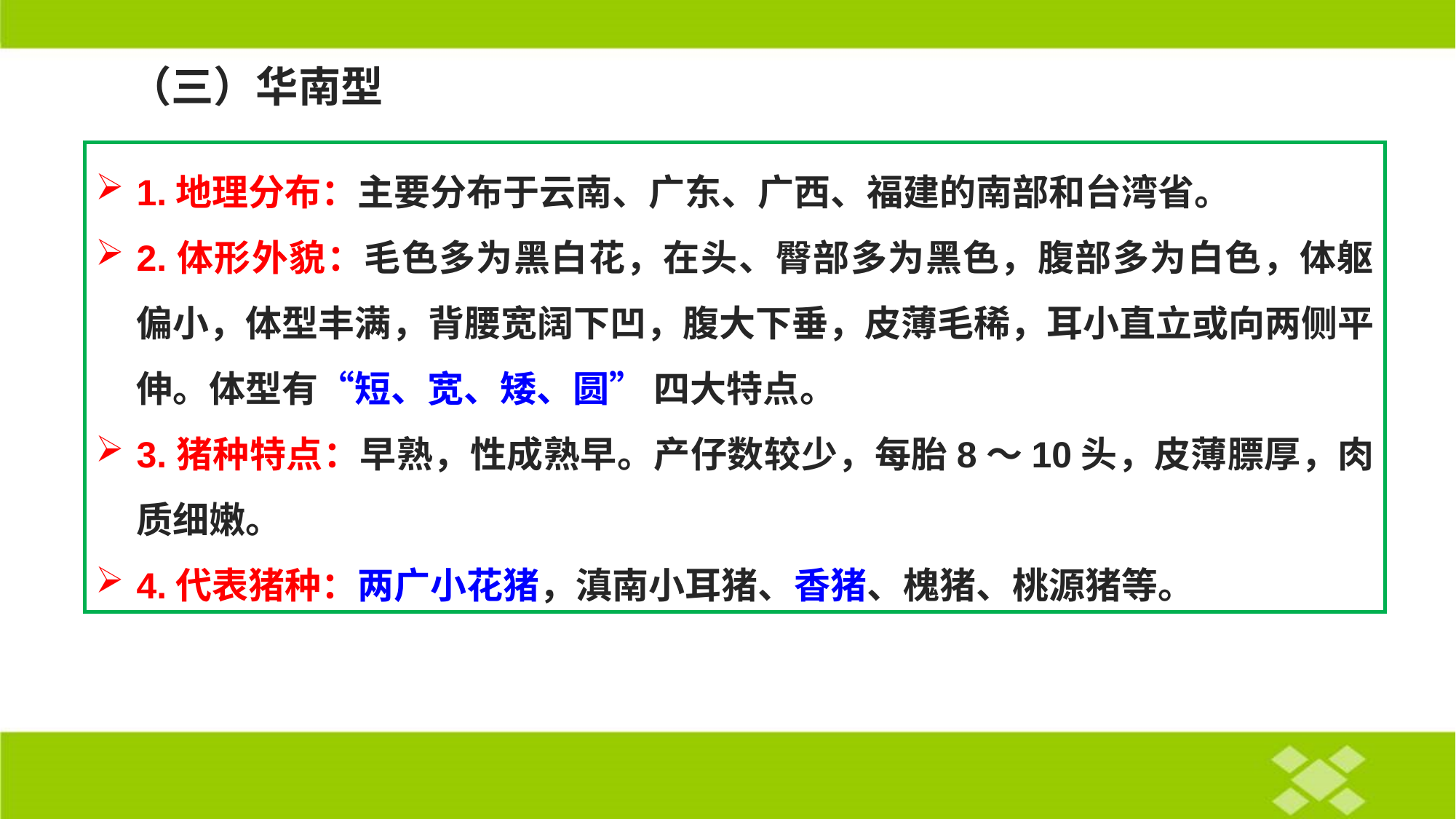

（三）华南型
1.地理分布：主要分布于云南、广东、广西、福建的南部和台湾省。
2.体形外貌：毛色多为黑白花，在头、臀部多为黑色，腹部多为白色，体躯偏小，体型丰满，背腰宽阔下凹，腹大下垂，皮薄毛稀，耳小直立或向两侧平伸。体型有“短、宽、矮、圆” 四大特点。
3.猪种特点：早熟，性成熟早。产仔数较少，每胎8～10头，皮薄膘厚，肉质细嫩。
4.代表猪种：两广小花猪，滇南小耳猪、香猪、槐猪、桃源猪等。